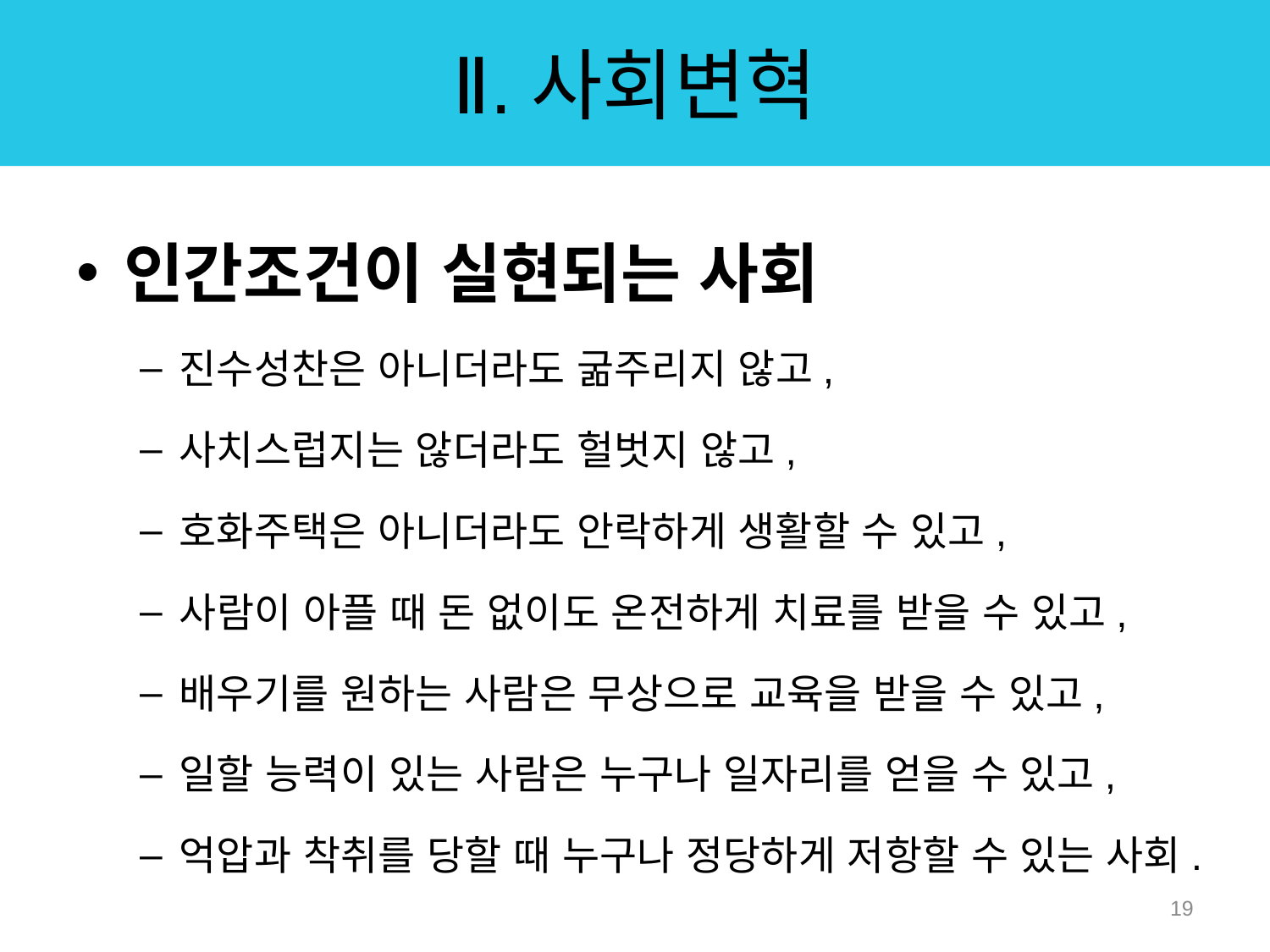

# Ⅱ.사회변혁
인간조건이 실현되는 사회
진수성찬은 아니더라도 굶주리지 않고,
사치스럽지는 않더라도 헐벗지 않고,
호화주택은 아니더라도 안락하게 생활할 수 있고,
사람이 아플 때 돈 없이도 온전하게 치료를 받을 수 있고,
배우기를 원하는 사람은 무상으로 교육을 받을 수 있고,
일할 능력이 있는 사람은 누구나 일자리를 얻을 수 있고,
억압과 착취를 당할 때 누구나 정당하게 저항할 수 있는 사회.

19